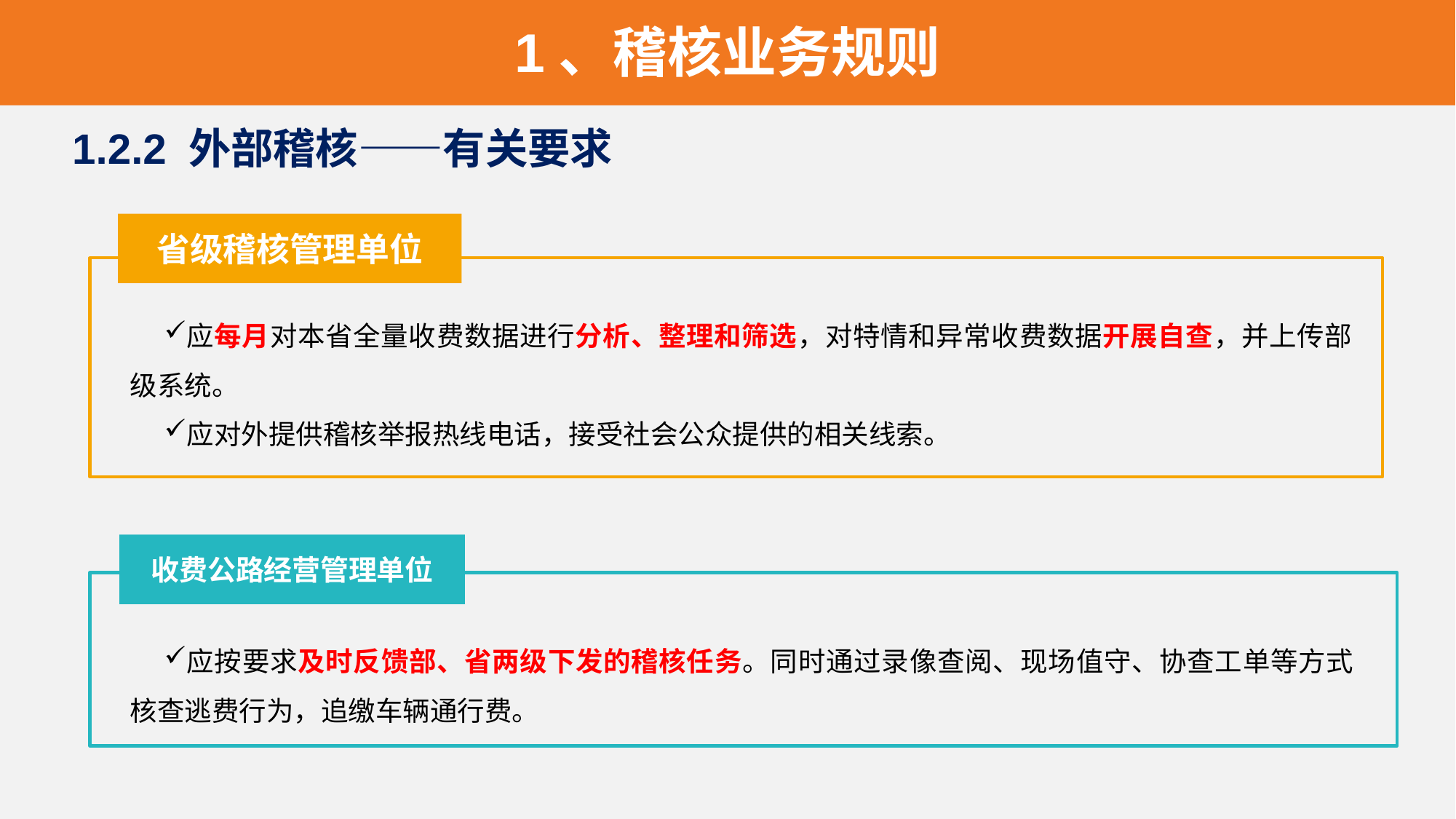

二、稽核业务

1、稽核业务规则
1.2.2 外部稽核——有关要求
省级稽核管理单位

应每月对本省全量收费数据进行分析、整理和筛选，对特情和异常收费数据开展自查，并上传部级系统。
应对外提供稽核举报热线电话，接受社会公众提供的相关线索。
收费公路经营管理单位

应按要求及时反馈部、省两级下发的稽核任务。同时通过录像查阅、现场值守、协查工单等方式核查逃费行为，追缴车辆通行费。